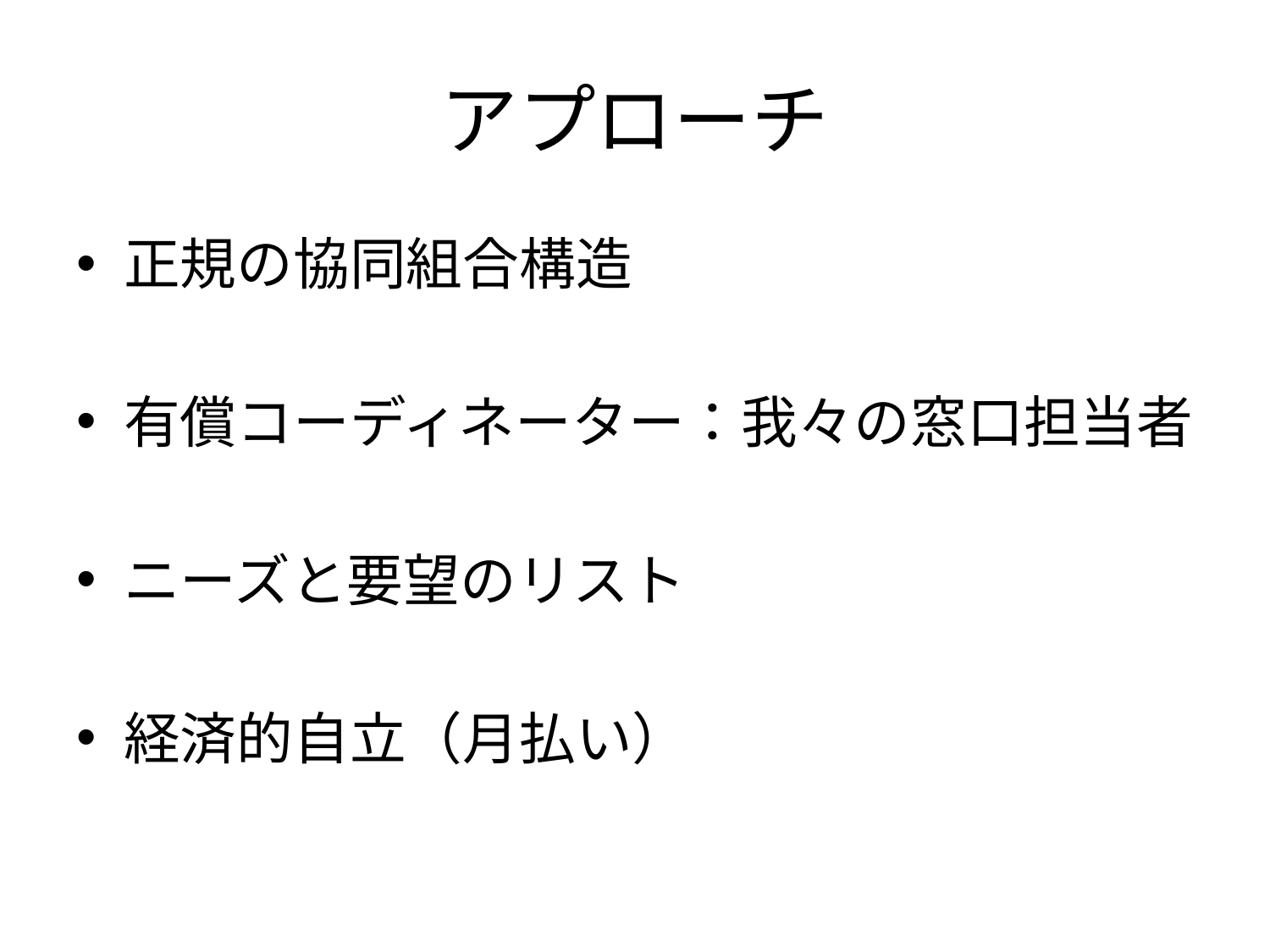

# アプローチ
正規の協同組合構造

有償コーディネーター：我々の窓口担当者

ニーズと要望のリスト

経済的自立（月払い）